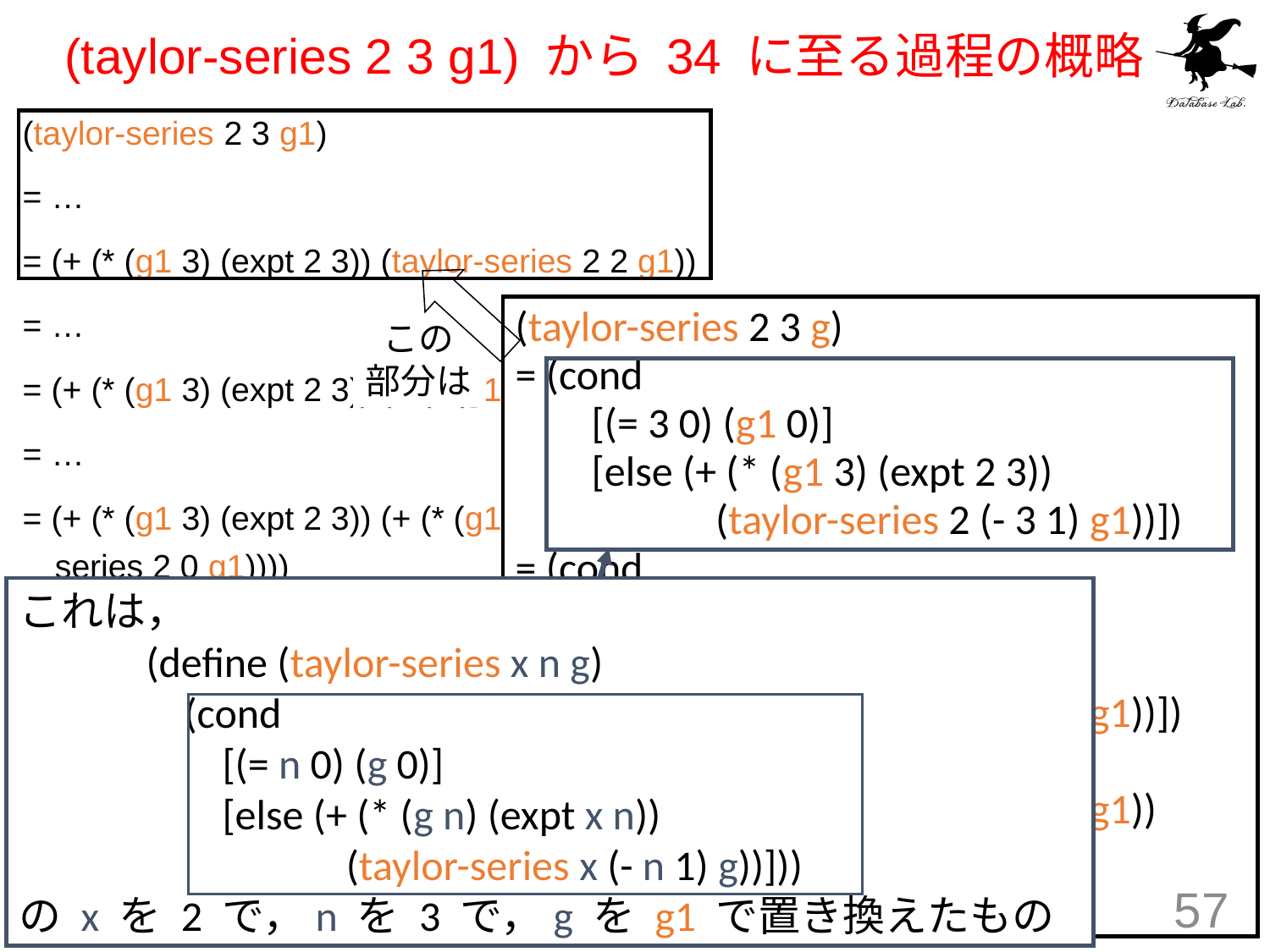

# (taylor-series 2 3 g1) から 34 に至る過程の概略
(taylor-series 2 3 g1)
= …
= (+ (* (g1 3) (expt 2 3)) (taylor-series 2 2 g1))
= …
= (+ (* (g1 3) (expt 2 3)) (+ (* (g1 2) (expt 2 2)) (taylor-series 2 1 g1)))
= …
= (+ (* (g1 3) (expt 2 3)) (+ (* (g1 2) (expt 2 2)) (+ (* (g1 1) (expt 2 1)) (taylor-series 2 0 g1))))
= …
= (+ (* (g1 3) (expt 2 3)) (+ (* (g1 2) (expt 2 2)) (+ (* (g1 1) (expt 2 1)) (g1 2 0))))
= ...
= 34

(taylor-series 2 3 g)
= (cond
        [(= 3 0) (g1 0)]
        [else (+ (* (g1 3) (expt 2 3))
                     (taylor-series 2 (- 3 1) g1))])
= (cond
        [false (g1 0)]
        [else (+ (* (g1 3) (expt 2 3))
                     (taylor-series 2 (- 3 1) g1))])
= (+ (* (g1 3) (expt 2 3))
                     (taylor-series 2 (- 3 1) g1))
= (+ (* (g1 3) (expt 2 3))
                     (taylor-series 2 2 g1))
この
部分は

これは，
	(define (taylor-series x n g)
	    (cond
	        [(= n 0) (g 0)]
	        [else (+ (* (g n) (expt x n))
	                     (taylor-series x (- n 1) g))]))
の x を 2 で，n を 3 で，g を g1 で置き換えたもの

57